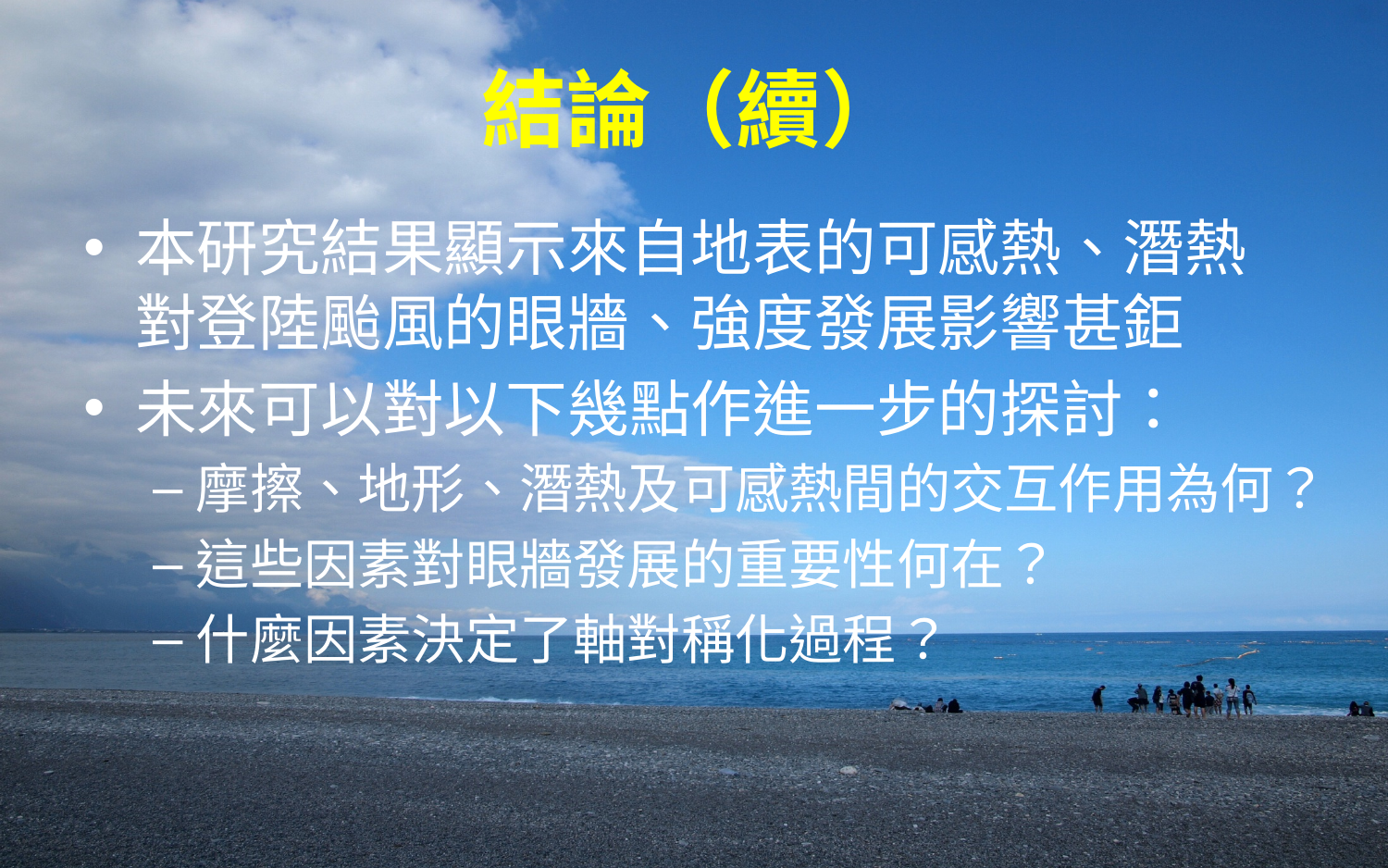

# 結論（續）
本研究結果顯示來自地表的可感熱、潛熱對登陸颱風的眼牆、強度發展影響甚鉅
未來可以對以下幾點作進一步的探討：
摩擦、地形、潛熱及可感熱間的交互作用為何？
這些因素對眼牆發展的重要性何在？
什麼因素決定了軸對稱化過程？